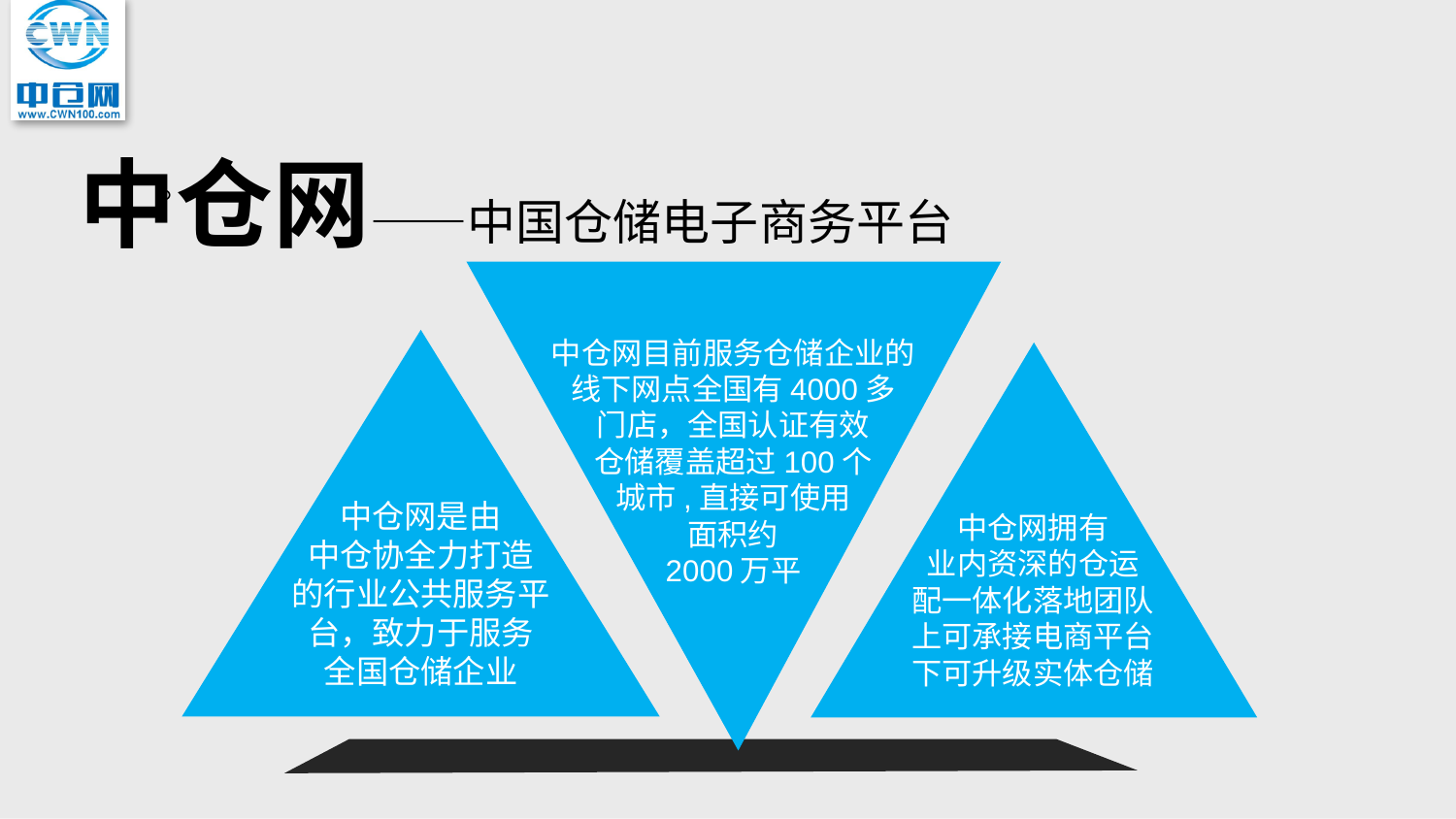

中仓网——中国仓储电子商务平台
。

中仓网目前服务仓储企业的
线下网点全国有4000多
门店，全国认证有效
仓储覆盖超过100个
城市,直接可使用
面积约
2000万平

中仓网是由
中仓协全力打造
的行业公共服务平
台，致力于服务
全国仓储企业
中仓网拥有
业内资深的仓运
配一体化落地团队
上可承接电商平台
下可升级实体仓储